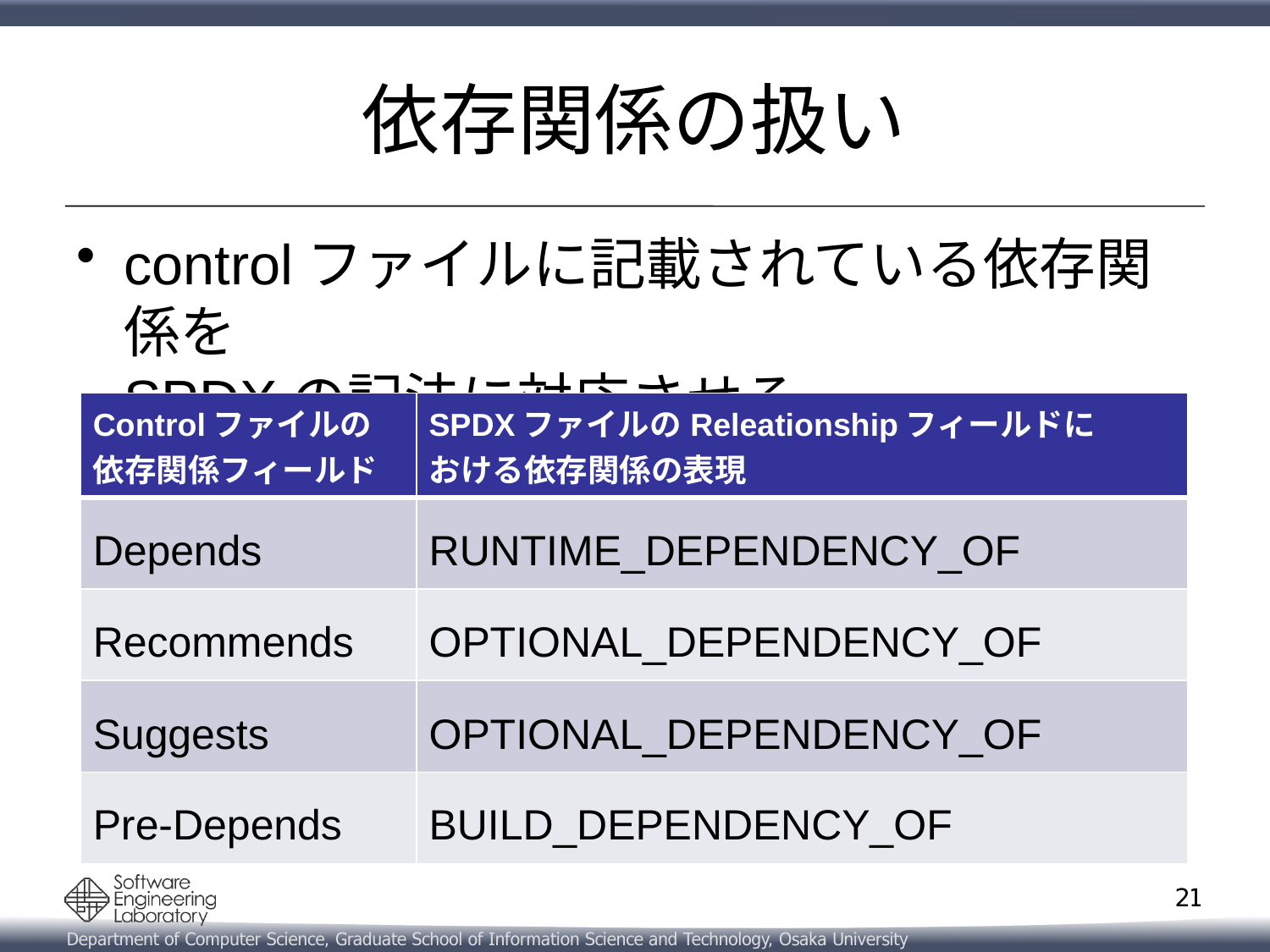

# 依存関係の扱い
controlファイルに記載されている依存関係を
SPDXの記法に対応させる
| Controlファイルの 依存関係フィールド | SPDXファイルのReleationshipフィールドに おける依存関係の表現 |
| --- | --- |
| Depends | RUNTIME\_DEPENDENCY\_OF |
| Recommends | OPTIONAL\_DEPENDENCY\_OF |
| Suggests | OPTIONAL\_DEPENDENCY\_OF |
| Pre-Depends | BUILD\_DEPENDENCY\_OF |
21